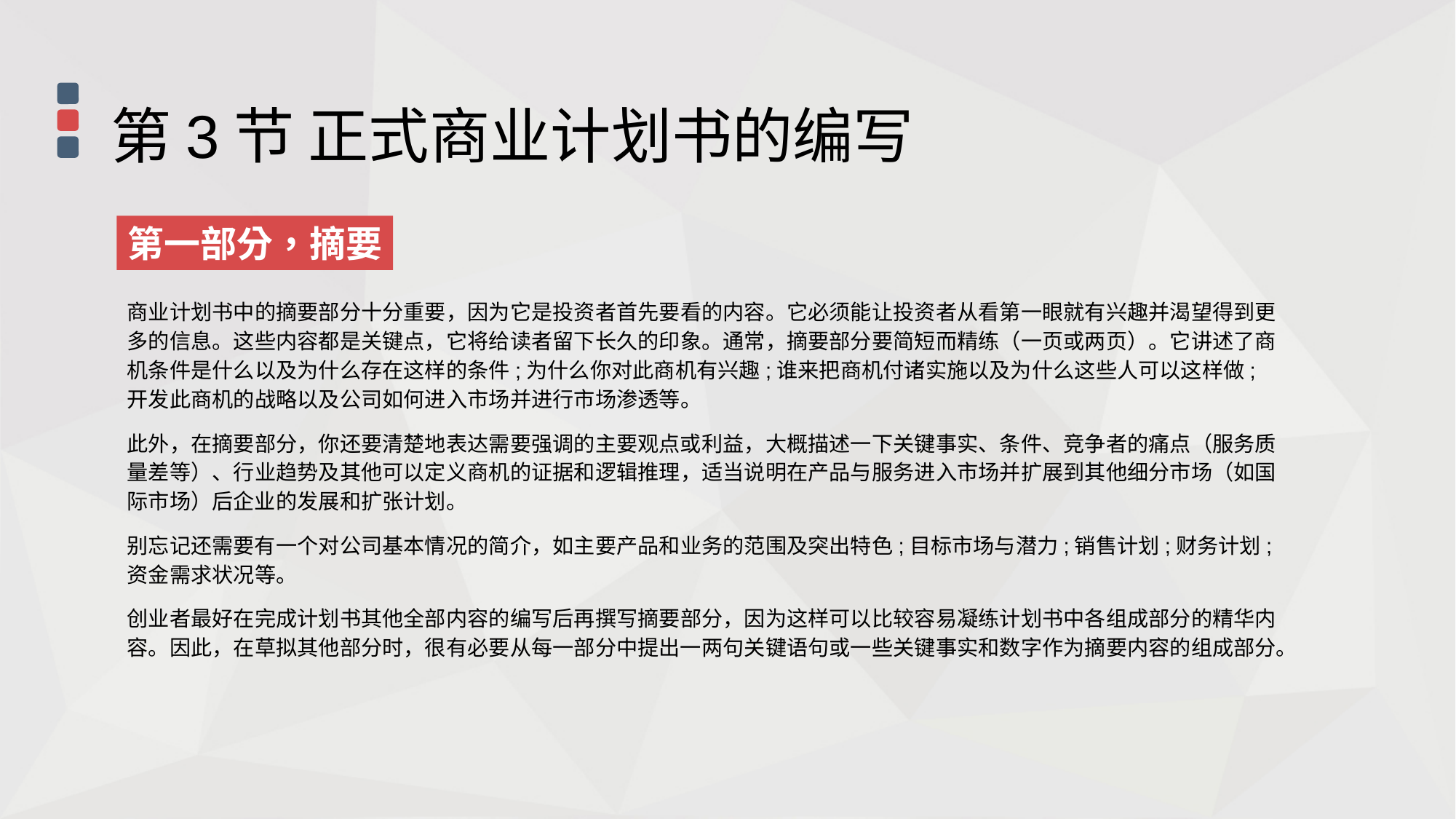

第3节 正式商业计划书的编写
第一部分，摘要
商业计划书中的摘要部分十分重要，因为它是投资者首先要看的内容。它必须能让投资者从看第一眼就有兴趣并渴望得到更多的信息。这些内容都是关键点，它将给读者留下长久的印象。通常，摘要部分要简短而精练（一页或两页）。它讲述了商机条件是什么以及为什么存在这样的条件;为什么你对此商机有兴趣;谁来把商机付诸实施以及为什么这些人可以这样做;开发此商机的战略以及公司如何进入市场并进行市场渗透等。
此外，在摘要部分，你还要清楚地表达需要强调的主要观点或利益，大概描述一下关键事实、条件、竞争者的痛点（服务质量差等）、行业趋势及其他可以定义商机的证据和逻辑推理，适当说明在产品与服务进入市场并扩展到其他细分市场（如国际市场）后企业的发展和扩张计划。
别忘记还需要有一个对公司基本情况的简介，如主要产品和业务的范围及突出特色;目标市场与潜力;销售计划;财务计划;资金需求状况等。
创业者最好在完成计划书其他全部内容的编写后再撰写摘要部分，因为这样可以比较容易凝练计划书中各组成部分的精华内容。因此，在草拟其他部分时，很有必要从每一部分中提出一两句关键语句或一些关键事实和数字作为摘要内容的组成部分。